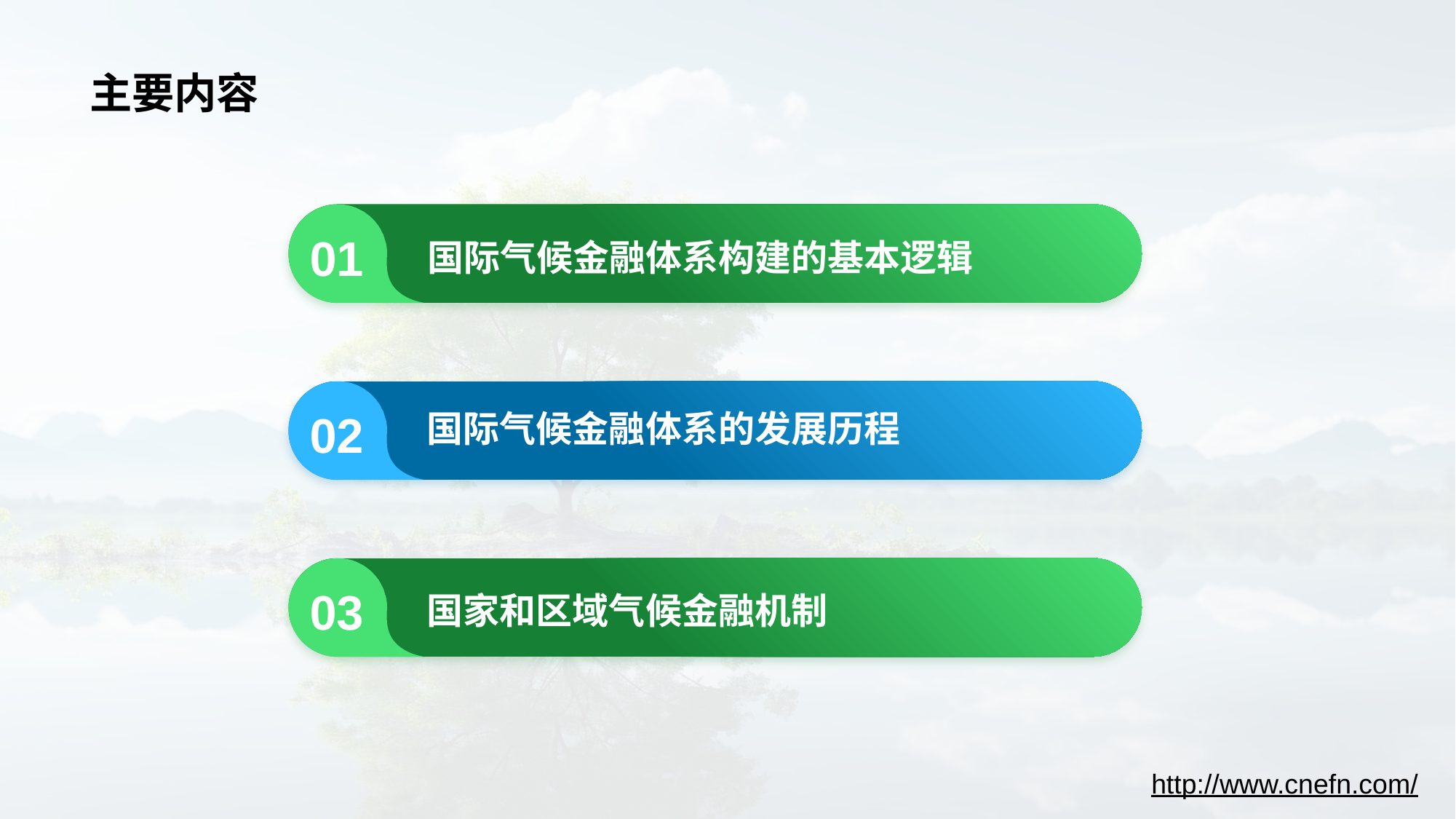

# 主要内容

01
国际气候金融体系构建的基本逻辑

02
国际气候金融体系的发展历程

03
国家和区域气候金融机制